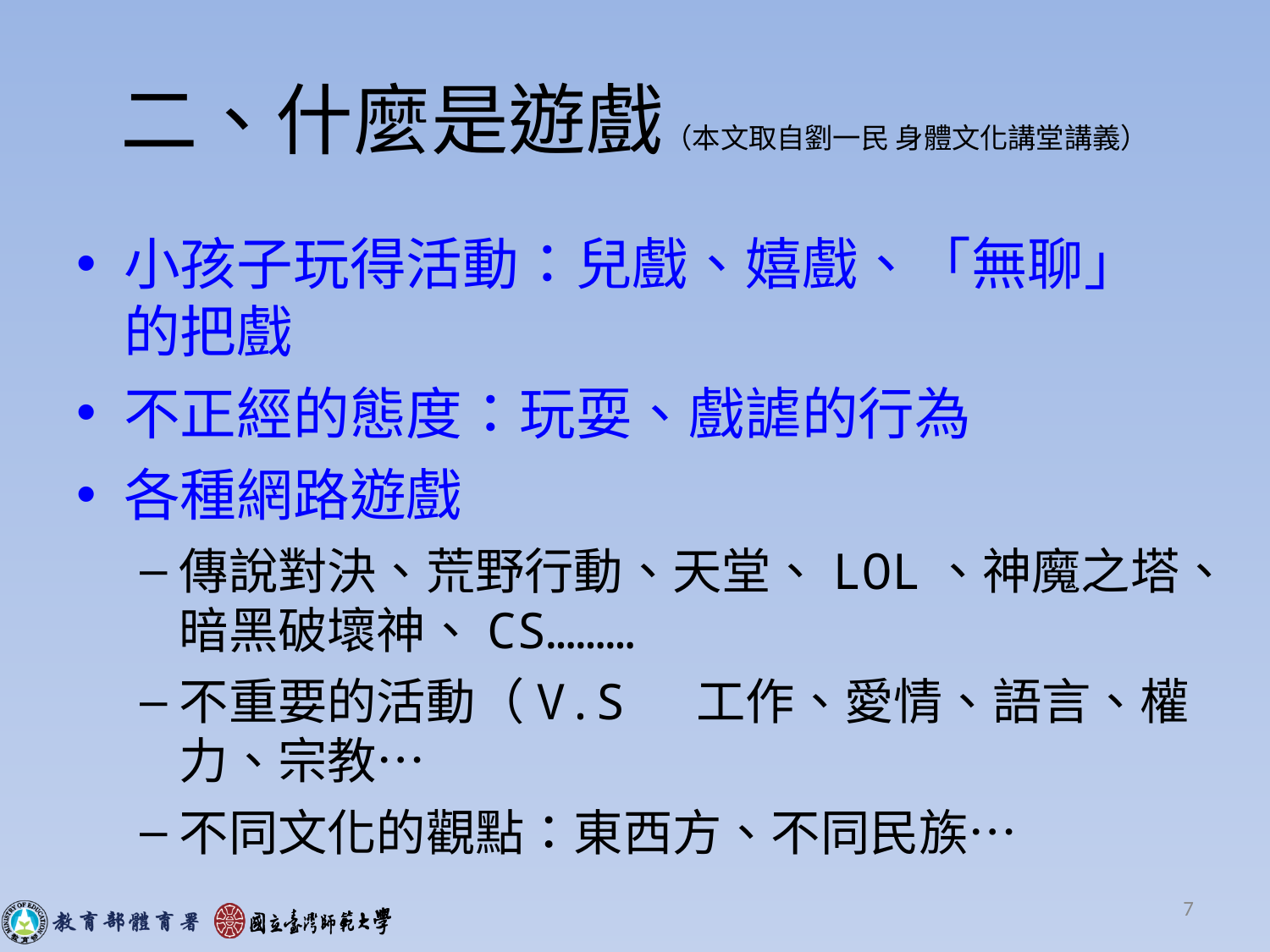

# 二、什麼是遊戲（本文取自劉一民 身體文化講堂講義）
小孩子玩得活動：兒戲、嬉戲、「無聊」的把戲
不正經的態度：玩耍、戲謔的行為
各種網路遊戲
傳說對決、荒野行動、天堂、LOL、神魔之塔、暗黑破壞神、CS………
不重要的活動（V.S  工作、愛情、語言、權力、宗教…
不同文化的觀點：東西方、不同民族…
7